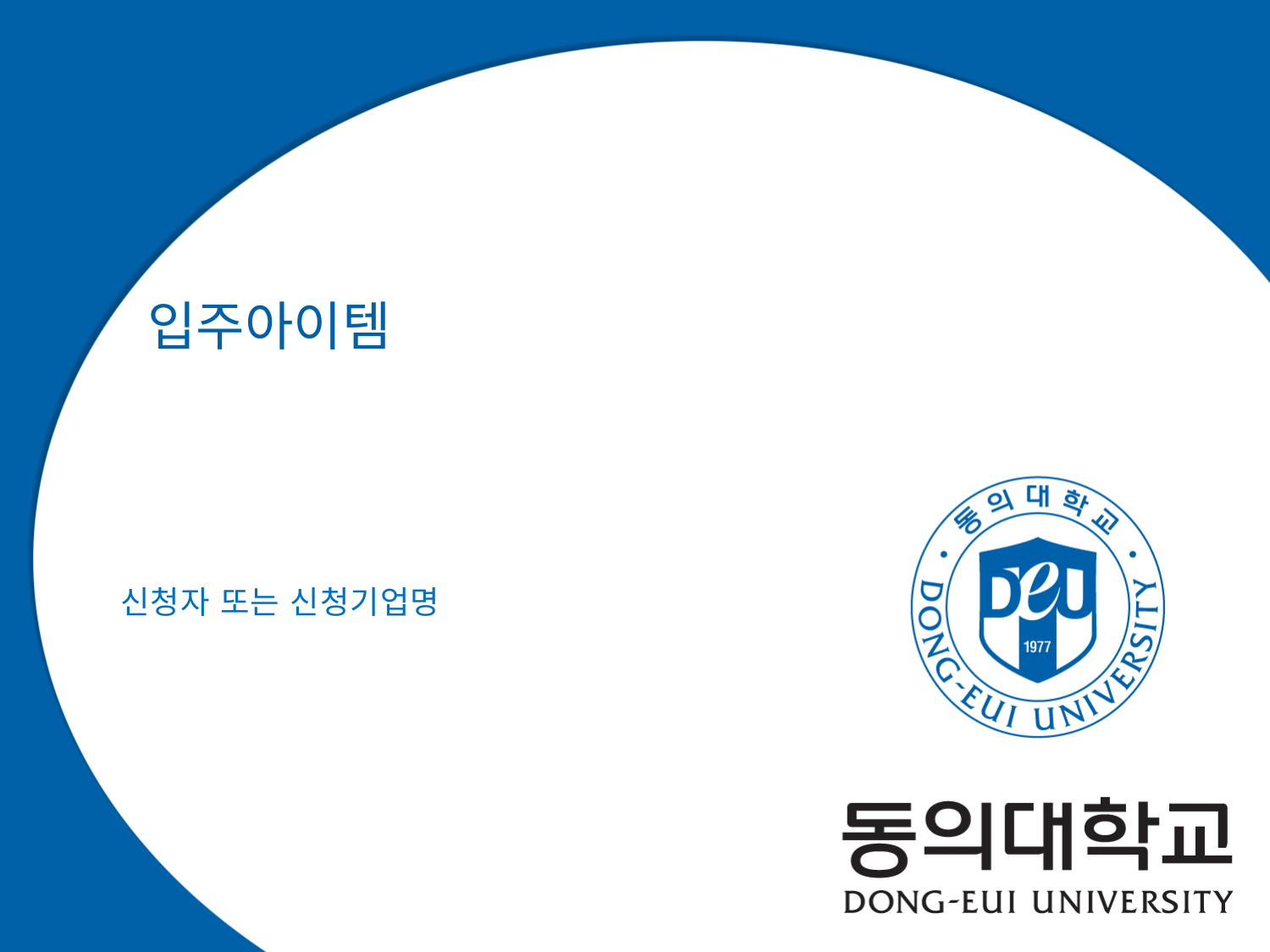

입주 아이템과 신청자(신청기업명)을 기재합니다.

발표시간은 10분이며, 질의응답 시간이 10분입니다.

전체 발표 일정에 피해를 주기 않도록 당부 드립니다.

발표시간 시작 후 10분 뒤 자동으로 발표는 중단함을 알려드립니다.
# 입주아이템
신청자 또는 신청기업명